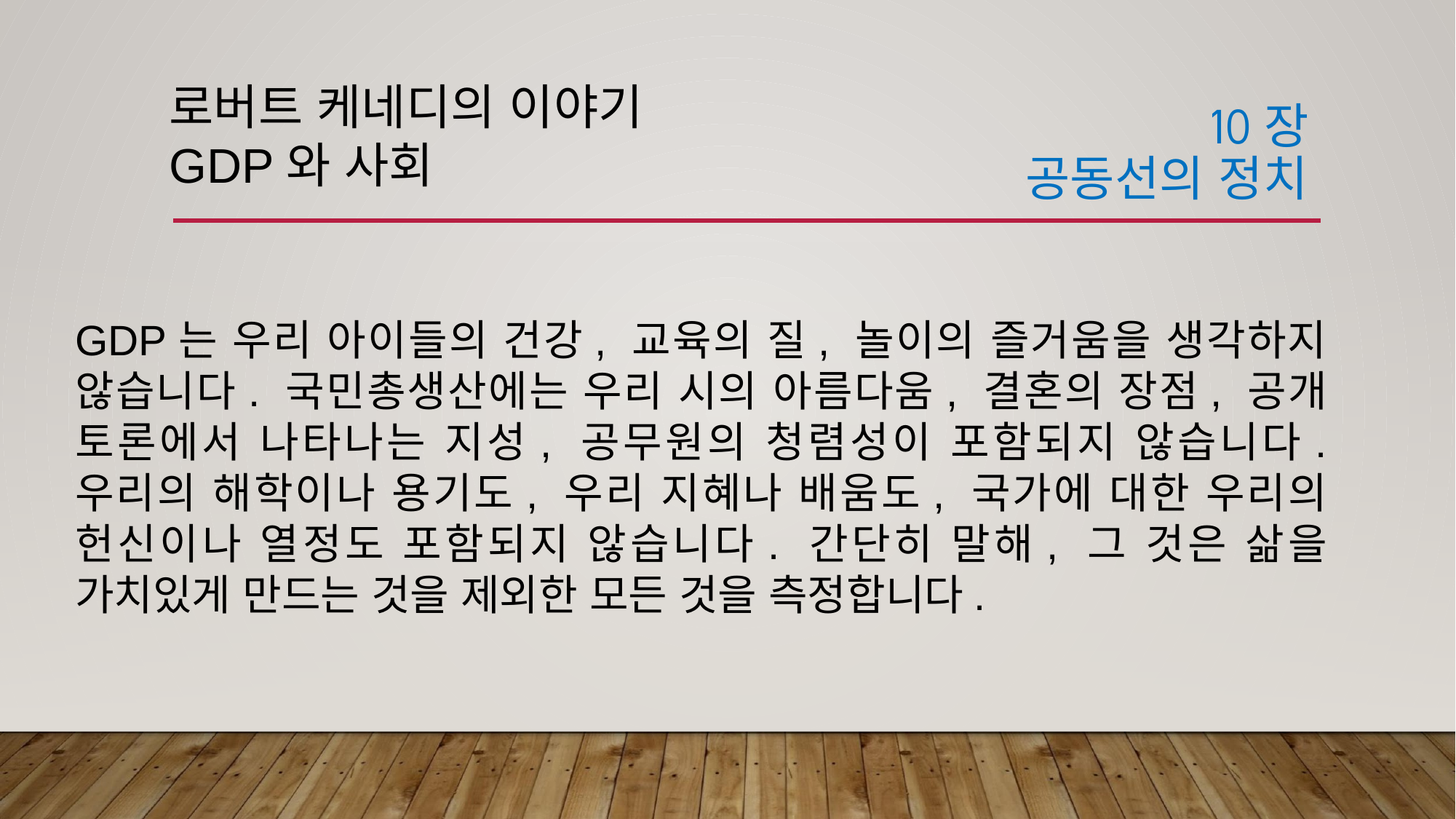

로버트 케네디의 이야기
GDP와 사회
# 10장 공동선의 정치
GDP는 우리 아이들의 건강, 교육의 질, 놀이의 즐거움을 생각하지 않습니다. 국민총생산에는 우리 시의 아름다움, 결혼의 장점, 공개 토론에서 나타나는 지성, 공무원의 청렴성이 포함되지 않습니다. 우리의 해학이나 용기도, 우리 지혜나 배움도, 국가에 대한 우리의 헌신이나 열정도 포함되지 않습니다. 간단히 말해, 그 것은 삶을 가치있게 만드는 것을 제외한 모든 것을 측정합니다.